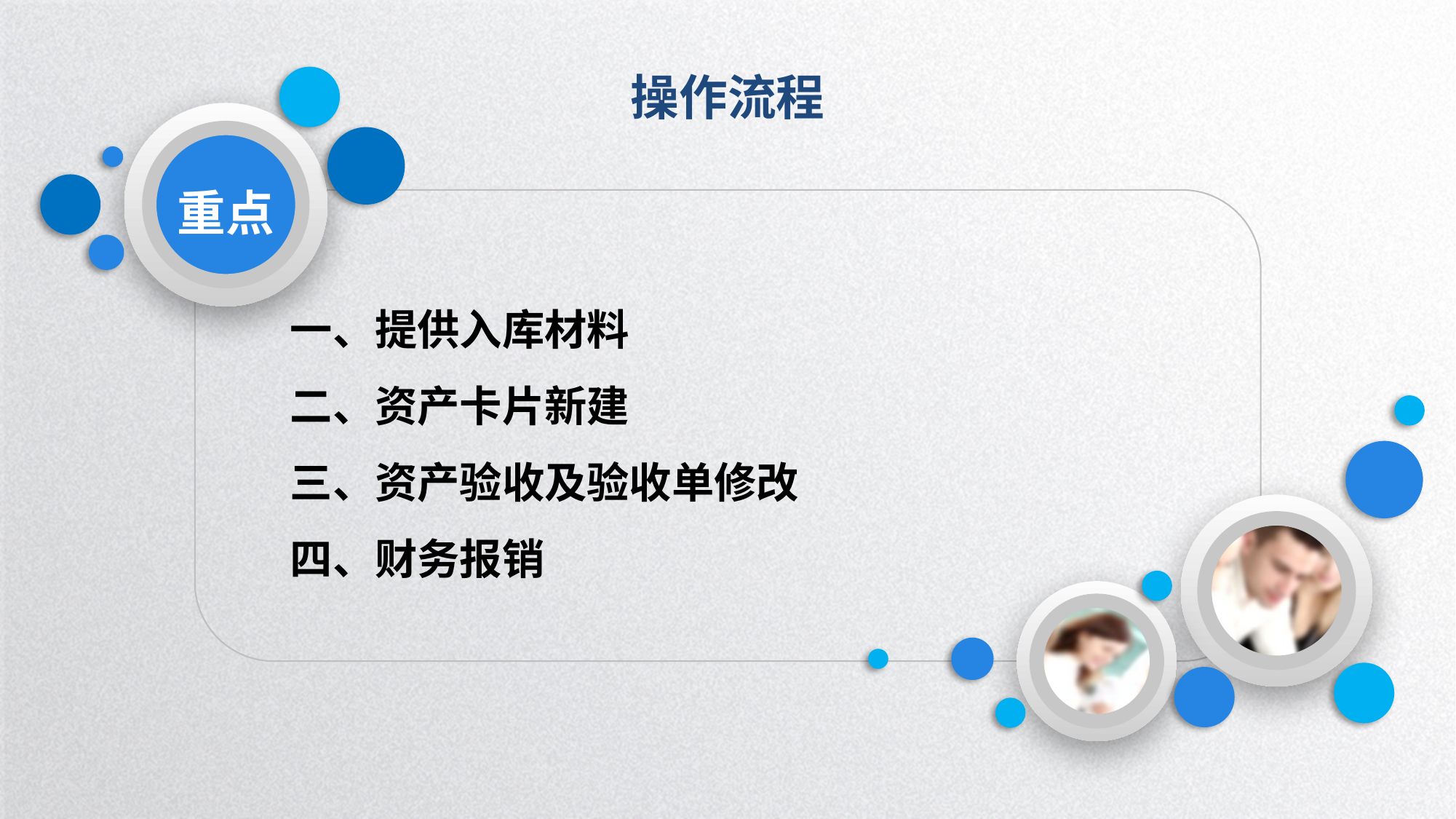

操作流程

重点

一、提供入库材料
二、资产卡片新建
三、资产验收及验收单修改
四、财务报销

延时符